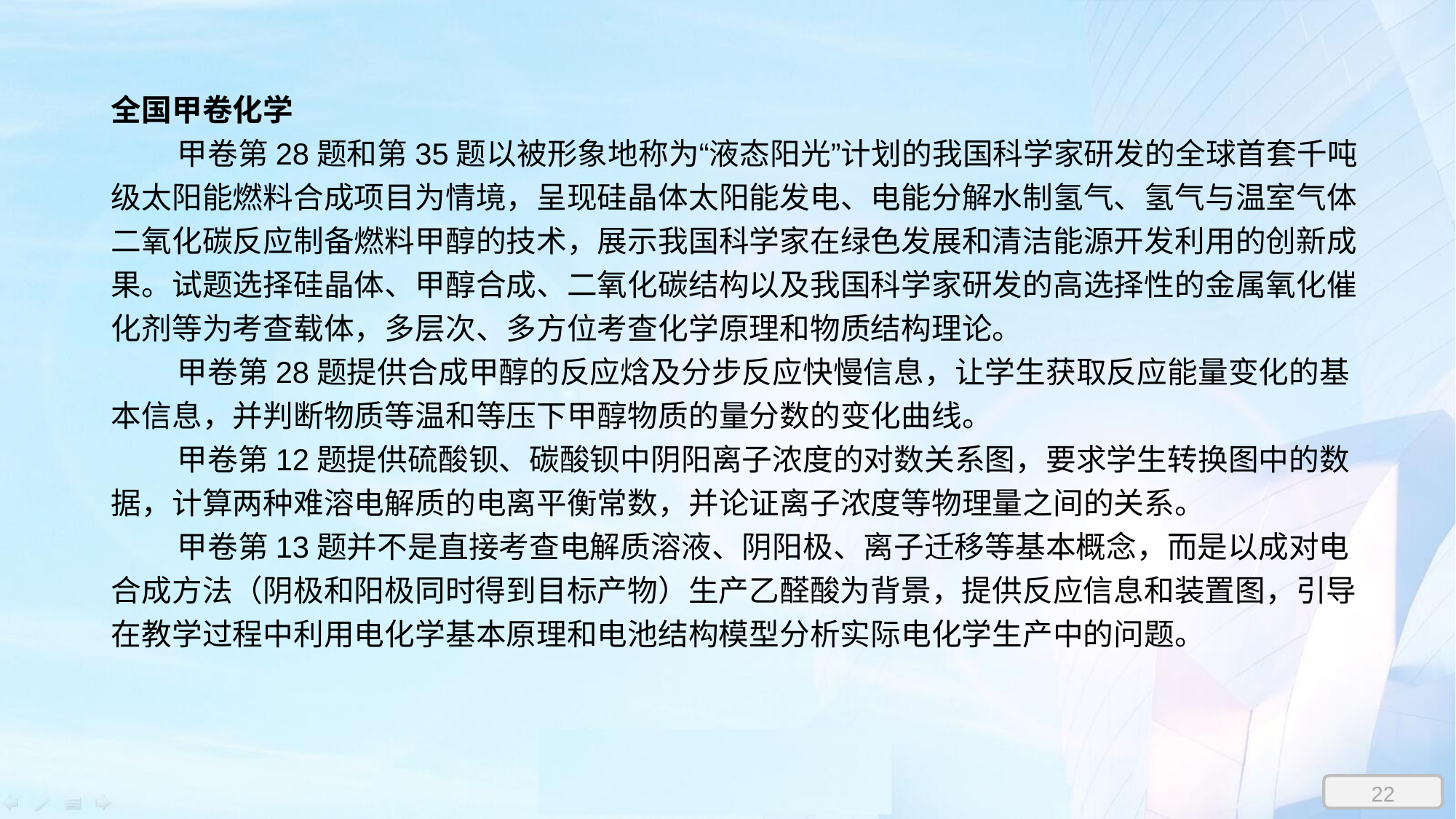

全国甲卷化学
       甲卷第28题和第35题以被形象地称为“液态阳光”计划的我国科学家研发的全球首套千吨级太阳能燃料合成项目为情境，呈现硅晶体太阳能发电、电能分解水制氢气、氢气与温室气体二氧化碳反应制备燃料甲醇的技术，展示我国科学家在绿色发展和清洁能源开发利用的创新成果。试题选择硅晶体、甲醇合成、二氧化碳结构以及我国科学家研发的高选择性的金属氧化催化剂等为考查载体，多层次、多方位考查化学原理和物质结构理论。
       甲卷第28题提供合成甲醇的反应焓及分步反应快慢信息，让学生获取反应能量变化的基本信息，并判断物质等温和等压下甲醇物质的量分数的变化曲线。
       甲卷第12题提供硫酸钡、碳酸钡中阴阳离子浓度的对数关系图，要求学生转换图中的数据，计算两种难溶电解质的电离平衡常数，并论证离子浓度等物理量之间的关系。
       甲卷第13题并不是直接考查电解质溶液、阴阳极、离子迁移等基本概念，而是以成对电合成方法（阴极和阳极同时得到目标产物）生产乙醛酸为背景，提供反应信息和装置图，引导在教学过程中利用电化学基本原理和电池结构模型分析实际电化学生产中的问题。